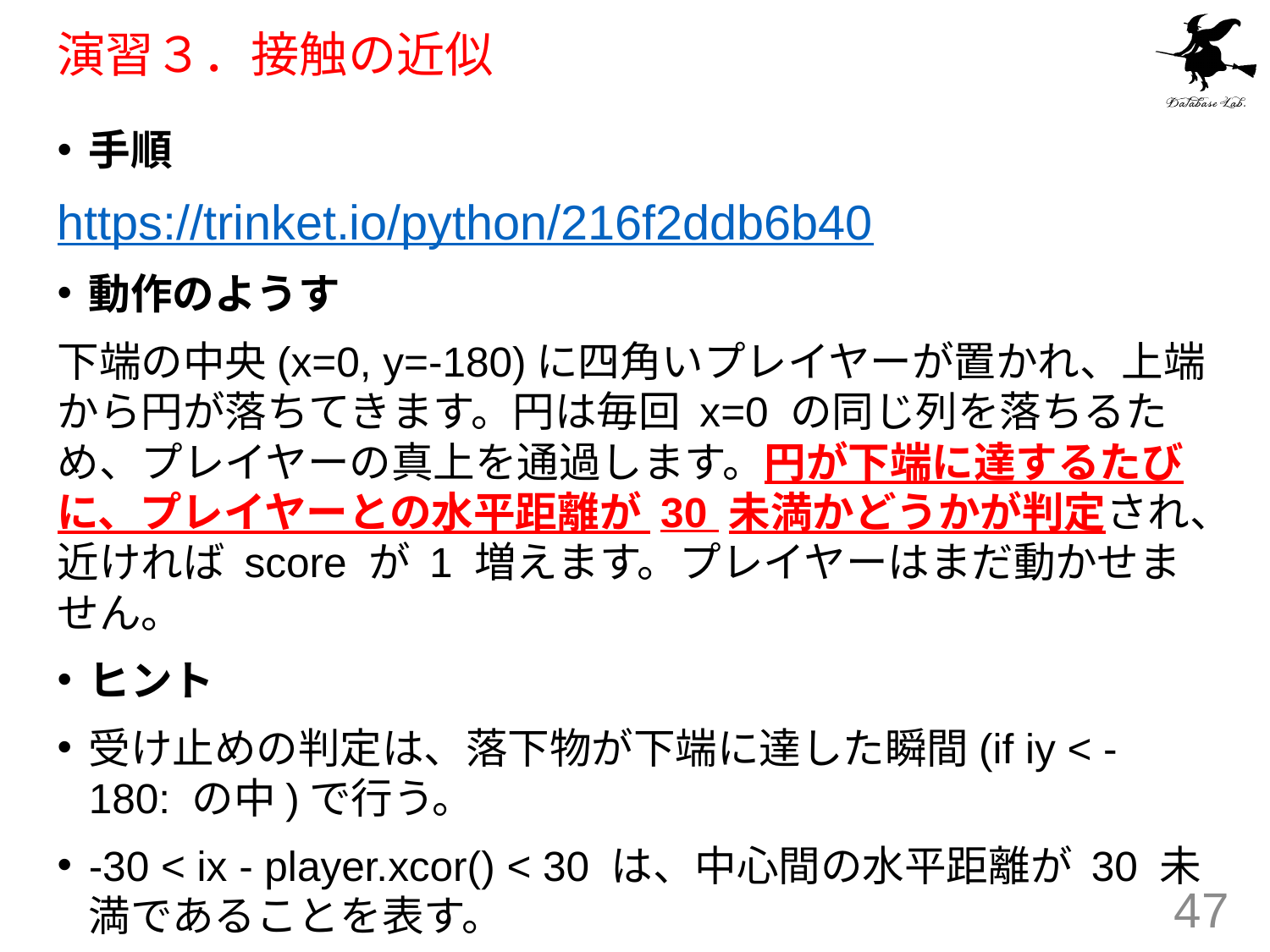

# 演習３．接触の近似
手順
https://trinket.io/python/216f2ddb6b40
動作のようす
下端の中央(x=0, y=-180)に四角いプレイヤーが置かれ、上端から円が落ちてきます。円は毎回 x=0 の同じ列を落ちるため、プレイヤーの真上を通過します。円が下端に達するたびに、プレイヤーとの水平距離が 30 未満かどうかが判定され、近ければ score が 1 増えます。プレイヤーはまだ動かせません。
ヒント
受け止めの判定は、落下物が下端に達した瞬間(if iy < -180: の中)で行う。
-30 < ix - player.xcor() < 30 は、中心間の水平距離が 30 未満であることを表す。

47